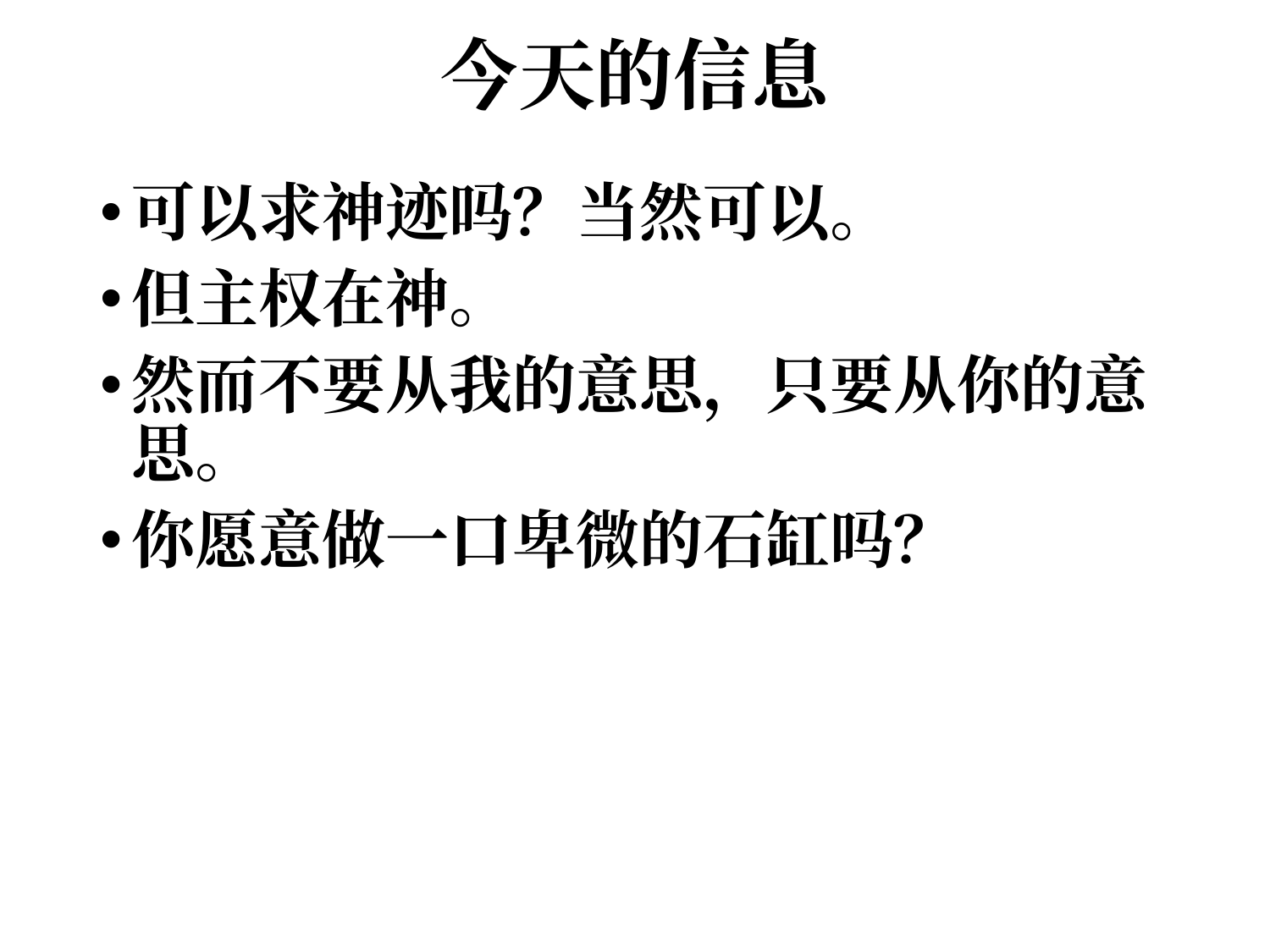

# 今天的信息
可以求神迹吗？当然可以。
但主权在神。
然而不要从我的意思，只要从你的意思。
你愿意做一口卑微的石缸吗？